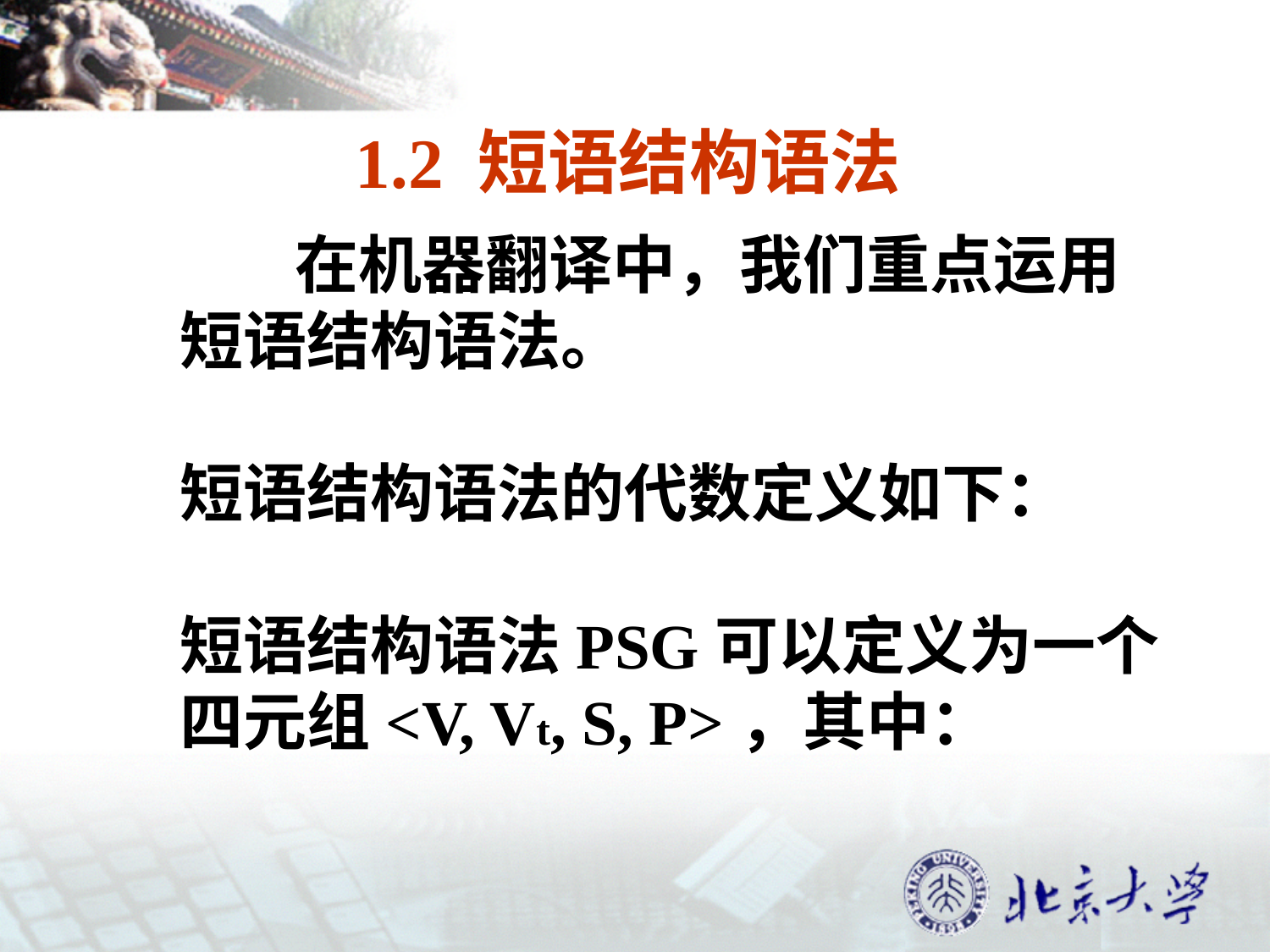

1.2 短语结构语法
           在机器翻译中，我们重点运用
   短语结构语法。

   短语结构语法的代数定义如下：

   短语结构语法PSG可以定义为一个
   四元组<V, Vt, S, P>，其中：